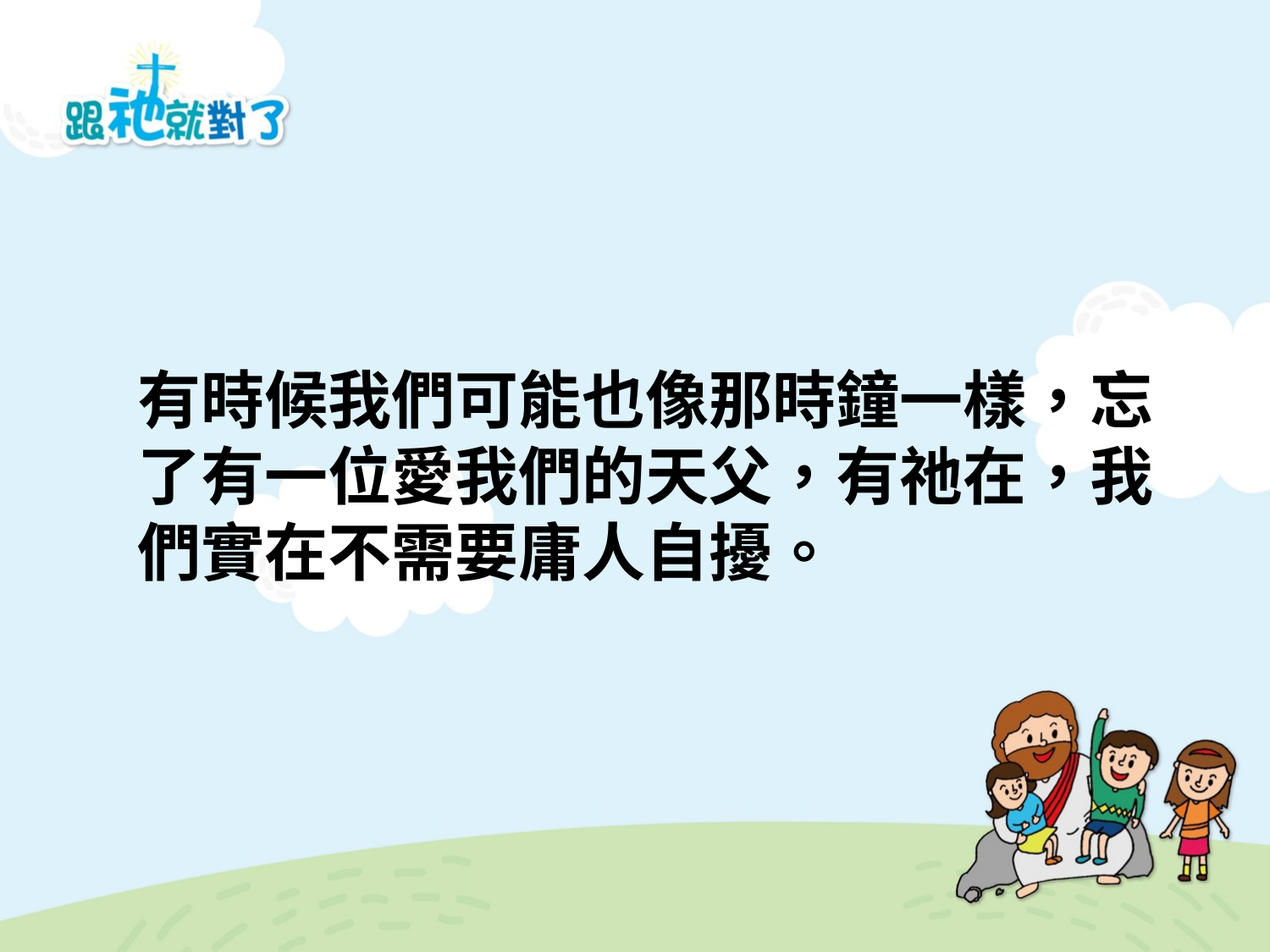

有時候我們可能也像那時鐘一樣，忘了有一位愛我們的天父，有祂在，我們實在不需要庸人自擾。